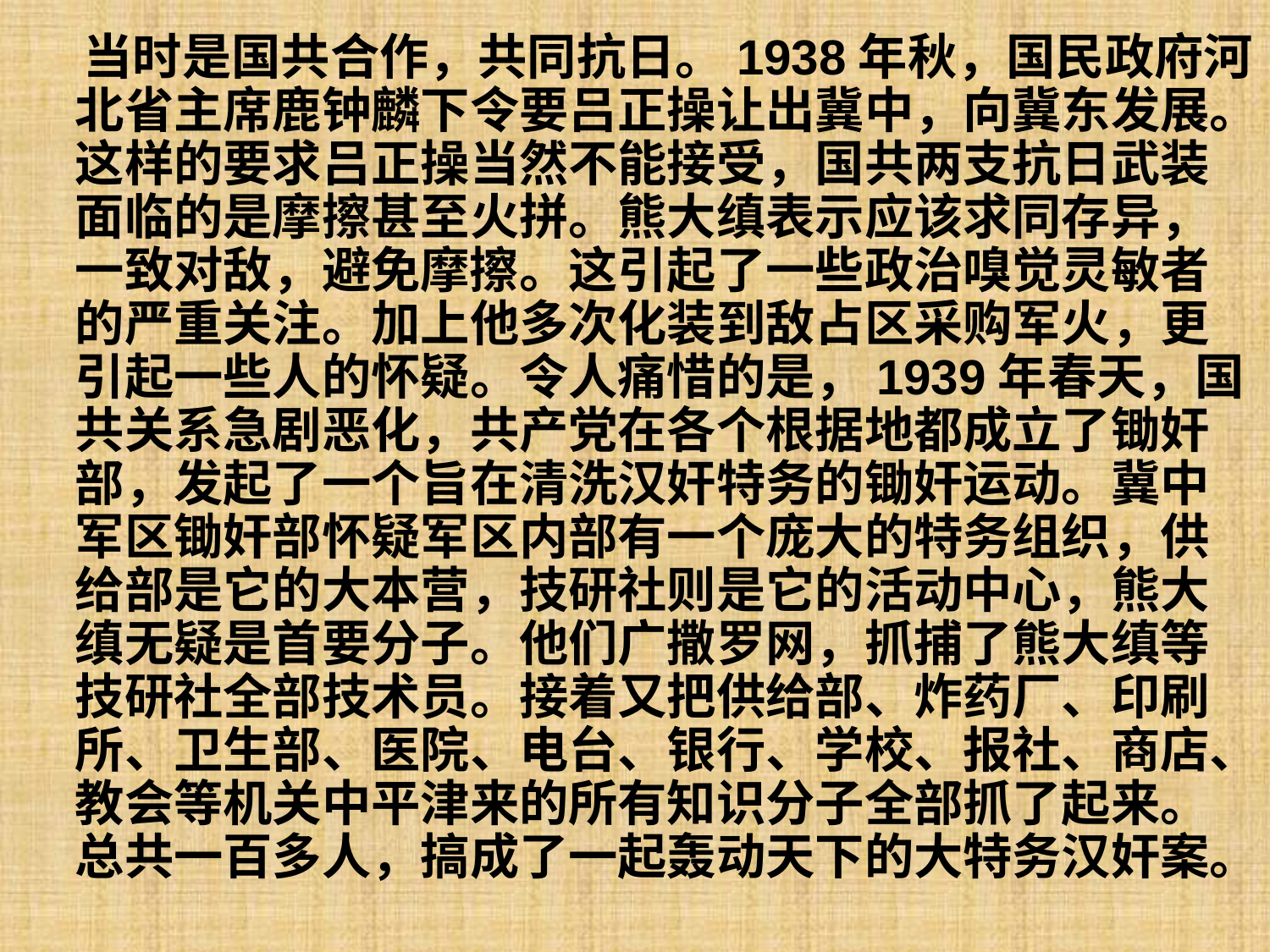

当时是国共合作，共同抗日。1938年秋，国民政府河北省主席鹿钟麟下令要吕正操让出冀中，向冀东发展。这样的要求吕正操当然不能接受，国共两支抗日武装面临的是摩擦甚至火拼。熊大缜表示应该求同存异，一致对敌，避免摩擦。这引起了一些政治嗅觉灵敏者的严重关注。加上他多次化装到敌占区采购军火，更引起一些人的怀疑。令人痛惜的是，1939年春天，国共关系急剧恶化，共产党在各个根据地都成立了锄奸部，发起了一个旨在清洗汉奸特务的锄奸运动。冀中军区锄奸部怀疑军区内部有一个庞大的特务组织，供给部是它的大本营，技研社则是它的活动中心，熊大缜无疑是首要分子。他们广撒罗网，抓捕了熊大缜等技研社全部技术员。接着又把供给部、炸药厂、印刷所、卫生部、医院、电台、银行、学校、报社、商店、教会等机关中平津来的所有知识分子全部抓了起来。 总共一百多人，搞成了一起轰动天下的大特务汉奸案。